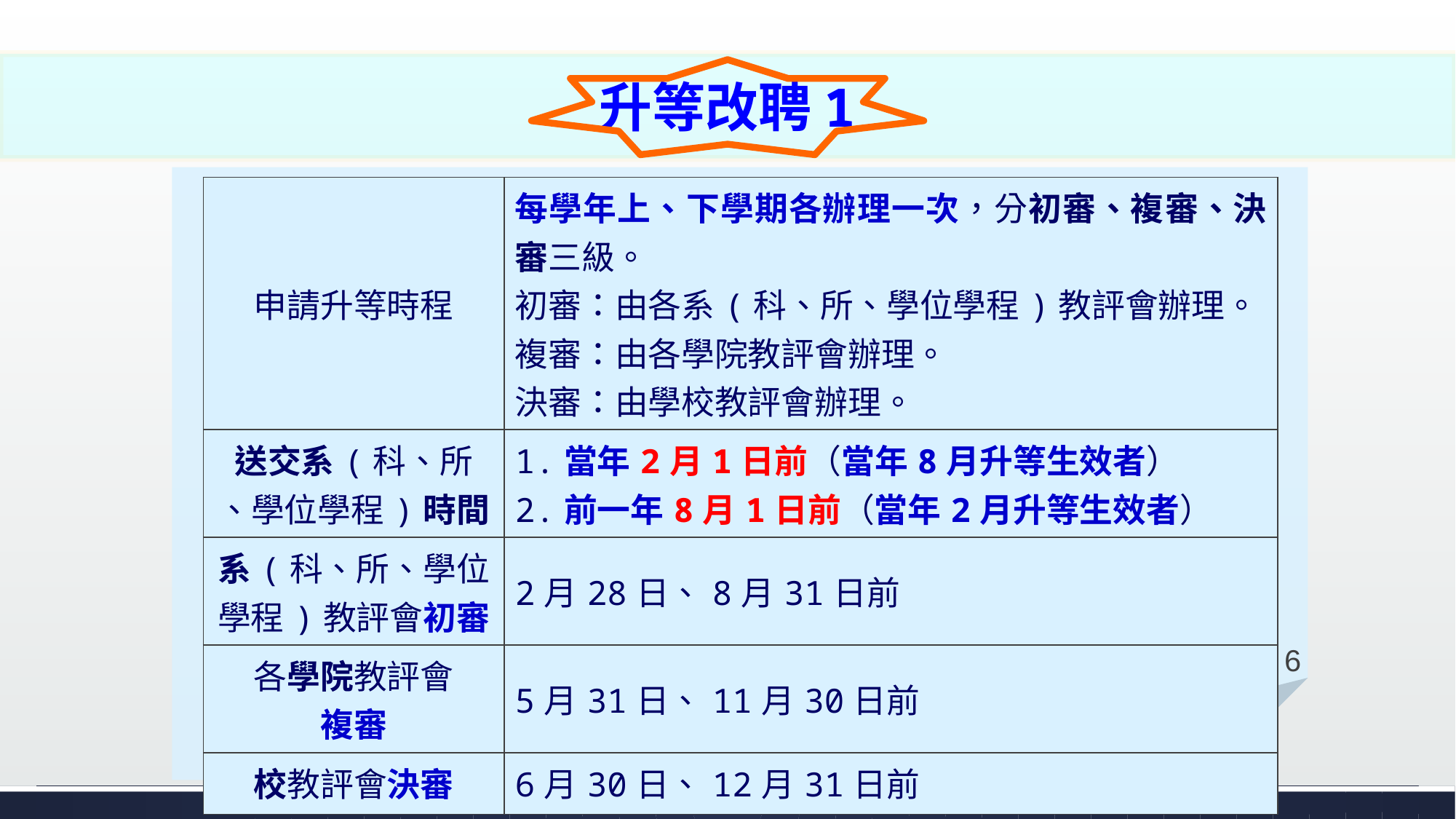

升等改聘1

| 申請升等時程 | 每學年上、下學期各辦理一次，分初審、複審、決審三級。 初審：由各系(科、所、學位學程)教評會辦理。 複審：由各學院教評會辦理。 決審：由學校教評會辦理。 |
| --- | --- |
| 送交系(科、所 、學位學程)時間 | 1.當年2月1日前（當年8月升等生效者） 2.前一年8月1日前（當年2月升等生效者） |
| 系(科、所、學位學程)教評會初審 | 2月28日、8月31日前 |
| 各學院教評會 複審 | 5月31日、11月30日前 |
| 校教評會決審 | 6月30日、12月31日前 |

#
6